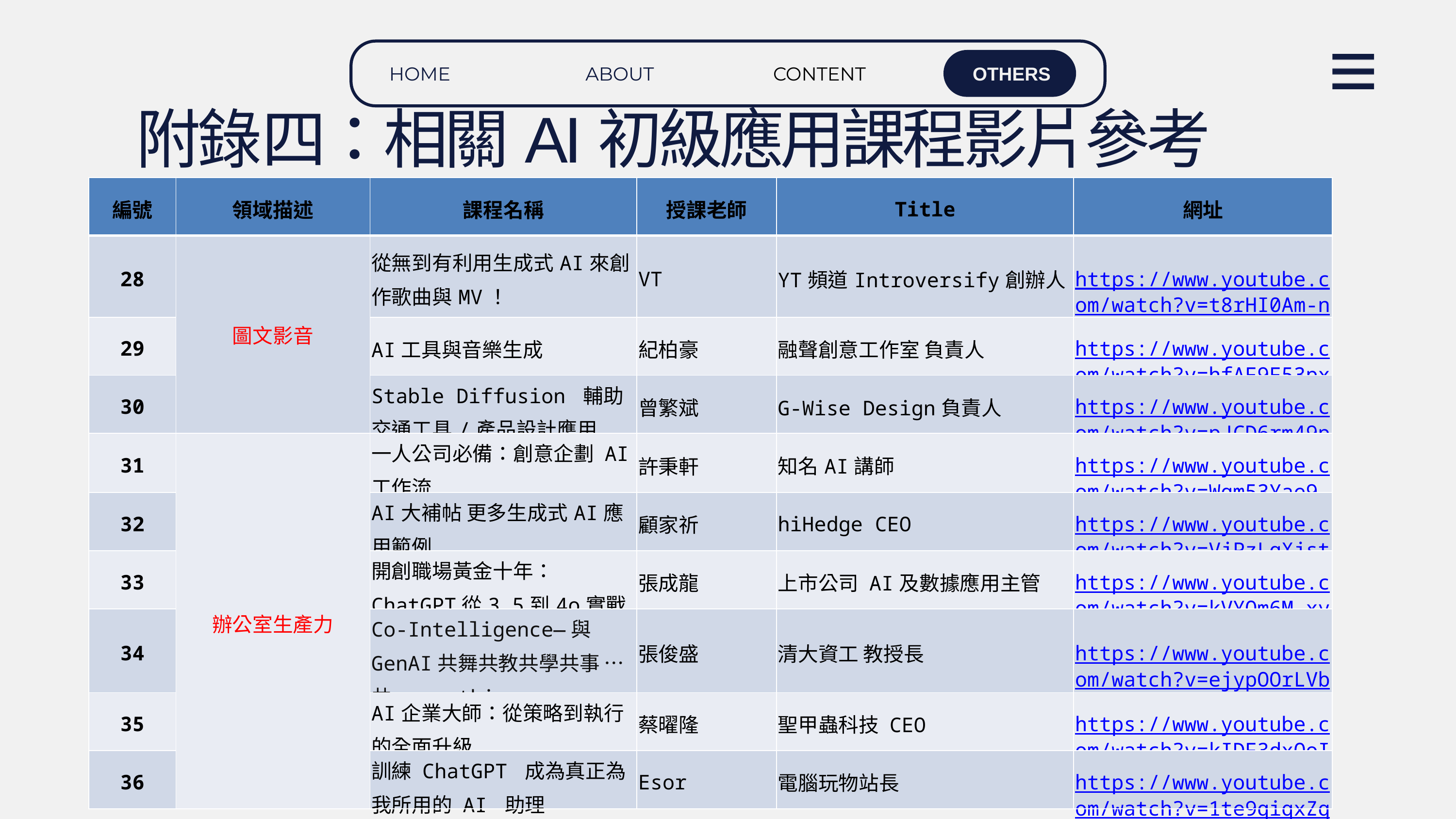

HOME
OTHERS
ABOUT
CONTENT
附錄四：相關AI初級應用課程影片參考
| 編號 | 領域描述 | 課程名稱 | 授課老師 | Title | 網址 |
| --- | --- | --- | --- | --- | --- |
| 28 | 圖文影音 | 從無到有利用生成式AI來創作歌曲與MV！ | VT | YT頻道Introversify創辦人 | https://www.youtube.com/watch?v=t8rHI0Am-nY |
| 29 |  | AI工具與音樂生成 | 紀柏豪 | 融聲創意工作室 負責人 | https://www.youtube.com/watch?v=hfAF9F53pxY |
| 30 |  | Stable Diffusion 輔助交通工具/產品設計應用 | 曾繁斌 | G-Wise Design負責人 | https://www.youtube.com/watch?v=pJCD6rm49ps |
| 31 | 辦公室生產力 | 一人公司必備：創意企劃 AI工作流 | 許秉軒 | 知名AI講師 | https://www.youtube.com/watch?v=Wgm53Yae9-I |
| 32 |  | AI大補帖 更多生成式AI應用範例 | 顧家祈 | hiHedge CEO | https://www.youtube.com/watch?v=VjPzLgXjstI |
| 33 |  | 開創職場黃金十年：ChatGPT從3 5到4o實戰 | 張成龍 | 上市公司 AI及數據應用主管 | https://www.youtube.com/watch?v=kVYQm6M-xy0 |
| 34 |  | Co-Intelligence—與 GenAI共舞共教共學共事 … 共everything | 張俊盛 | 清大資工 教授長 | https://www.youtube.com/watch?v=ejypOOrLVbo |
| 35 |  | AI企業大師：從策略到執行的全面升級 | 蔡曜隆 | 聖甲蟲科技 CEO | https://www.youtube.com/watch?v=kIDF3dxQoIk |
| 36 |  | 訓練 ChatGPT 成為真正為我所用的 AI 助理 | Esor | 電腦玩物站長 | https://www.youtube.com/watch?v=1te9qiqxZqc |